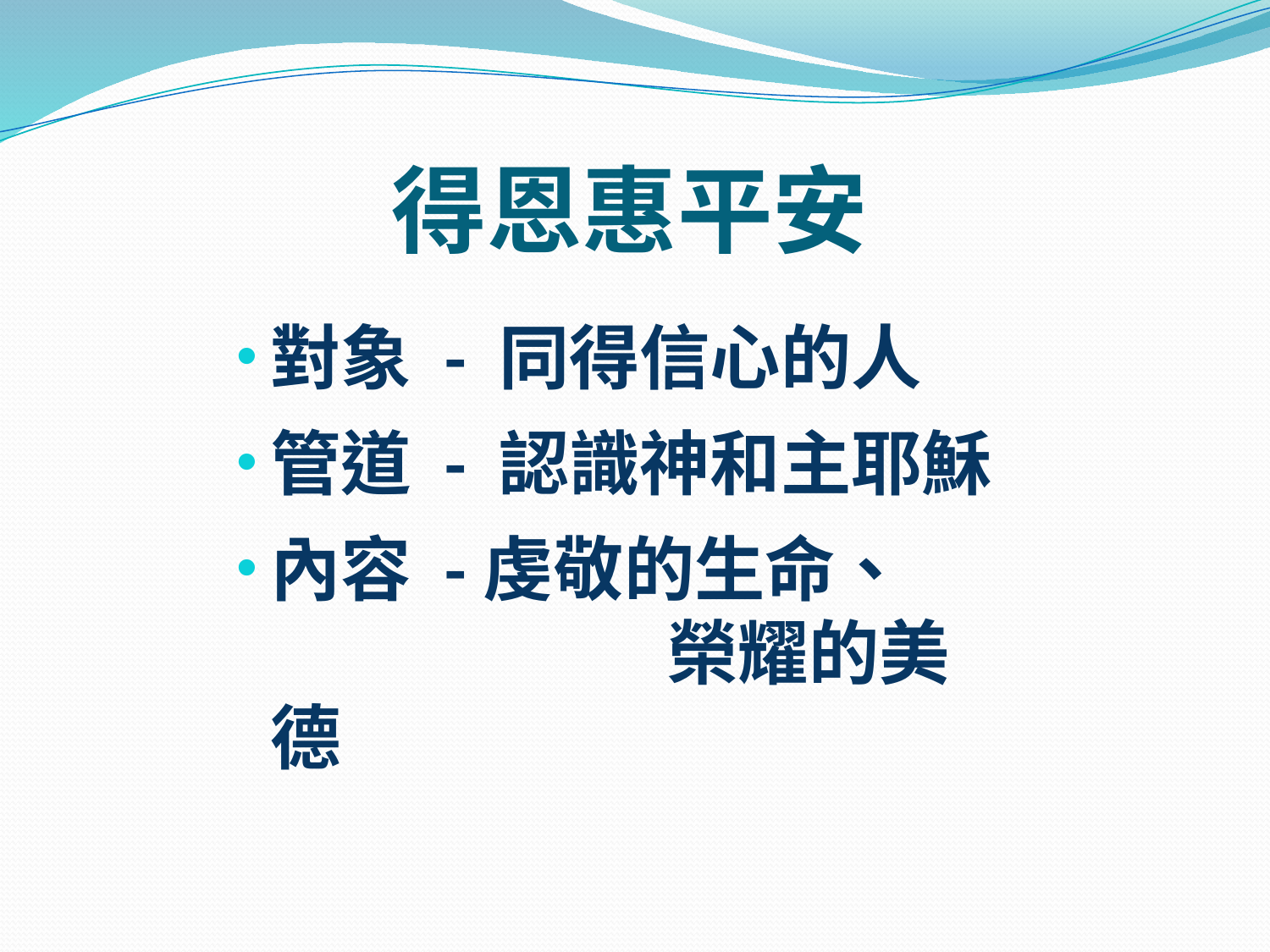

# 得恩惠平安
對象 - 同得信心的人
管道 - 認識神和主耶穌
內容 -虔敬的生命、 			 榮耀的美德